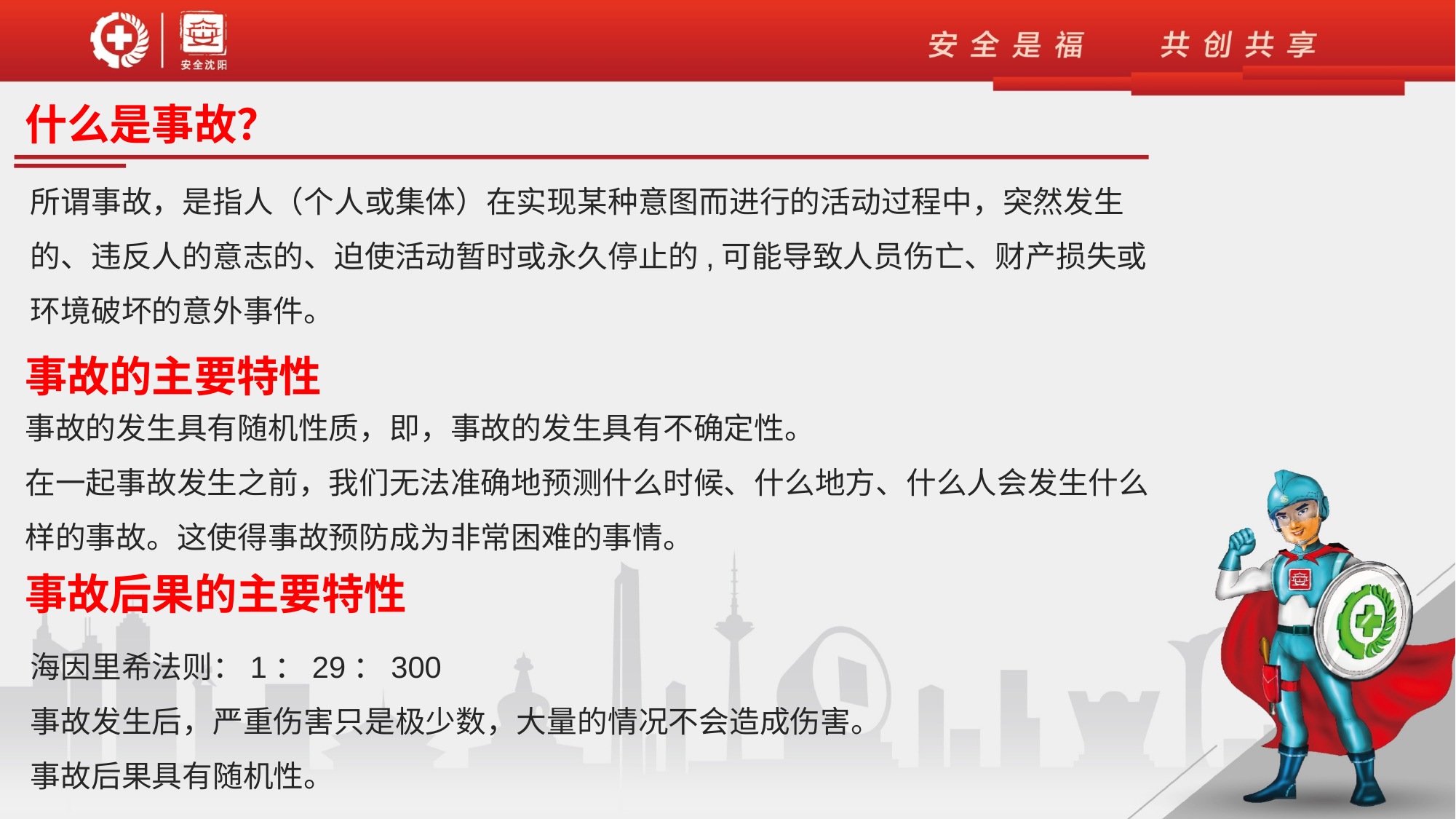

什么是事故？

所谓事故，是指人（个人或集体）在实现某种意图而进行的活动过程中，突然发生的、违反人的意志的、迫使活动暂时或永久停止的,可能导致人员伤亡、财产损失或环境破坏的意外事件。

事故的主要特性
事故的发生具有随机性质，即，事故的发生具有不确定性。
在一起事故发生之前，我们无法准确地预测什么时候、什么地方、什么人会发生什么样的事故。这使得事故预防成为非常困难的事情。
事故后果的主要特性
海因里希法则：1：29：300
事故发生后，严重伤害只是极少数，大量的情况不会造成伤害。
事故后果具有随机性。